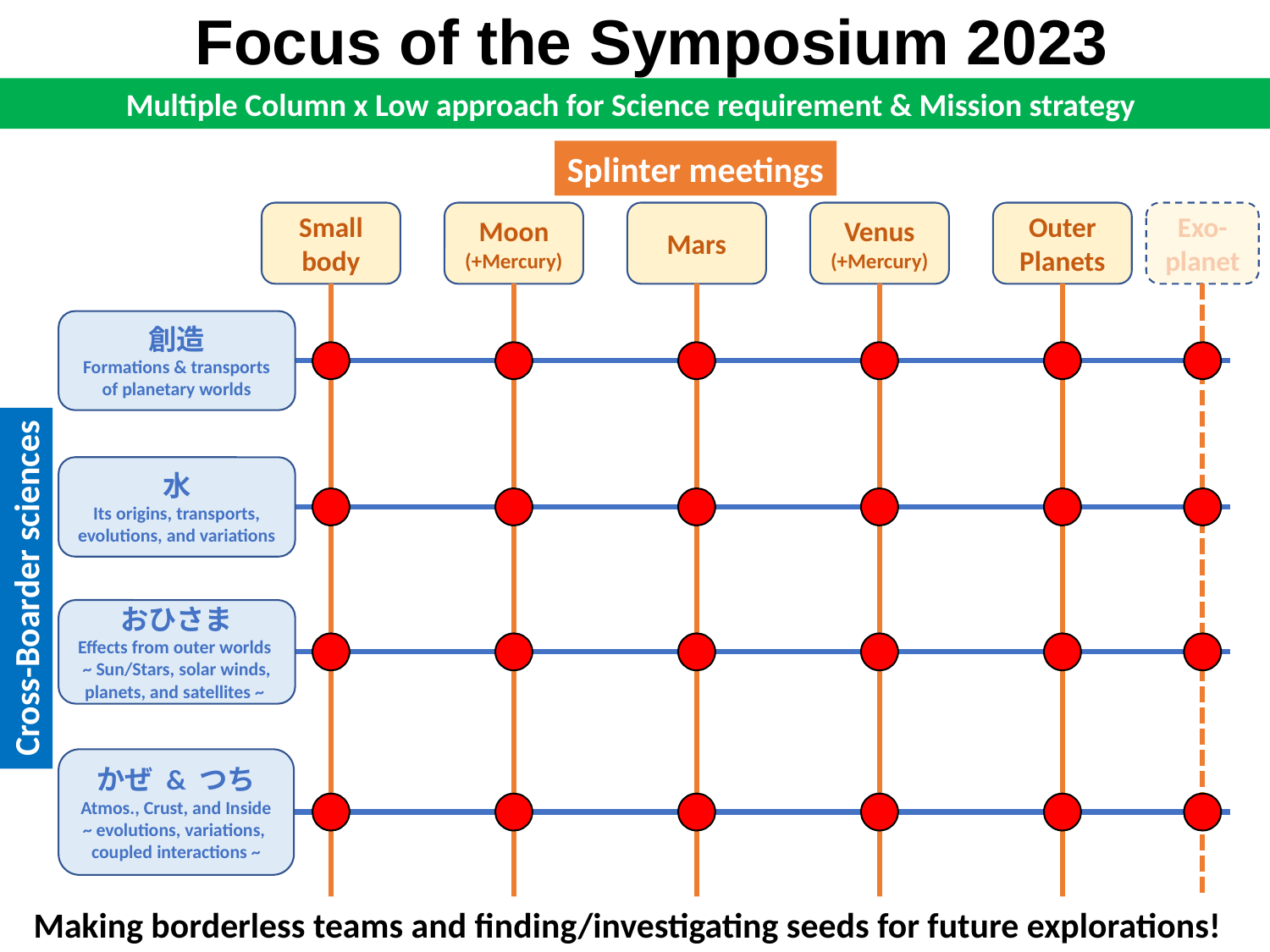

# Focus of the Symposium 2023
Multiple Column x Low approach for Science requirement & Mission strategy
Splinter meetings
Small body
Moon
(+Mercury)
Mars
Venus
(+Mercury)
Outer Planets
Exo-
planet
創造
Formations & transports
of planetary worlds

水
Its origins, transports, evolutions, and variations

Cross-Boarder sciences
おひさま
Effects from outer worlds
~ Sun/Stars, solar winds, planets, and satellites ~

かぜ & つち
Atmos., Crust, and Inside
~ evolutions, variations,  coupled interactions ~

Making borderless teams and finding/investigating seeds for future explorations!